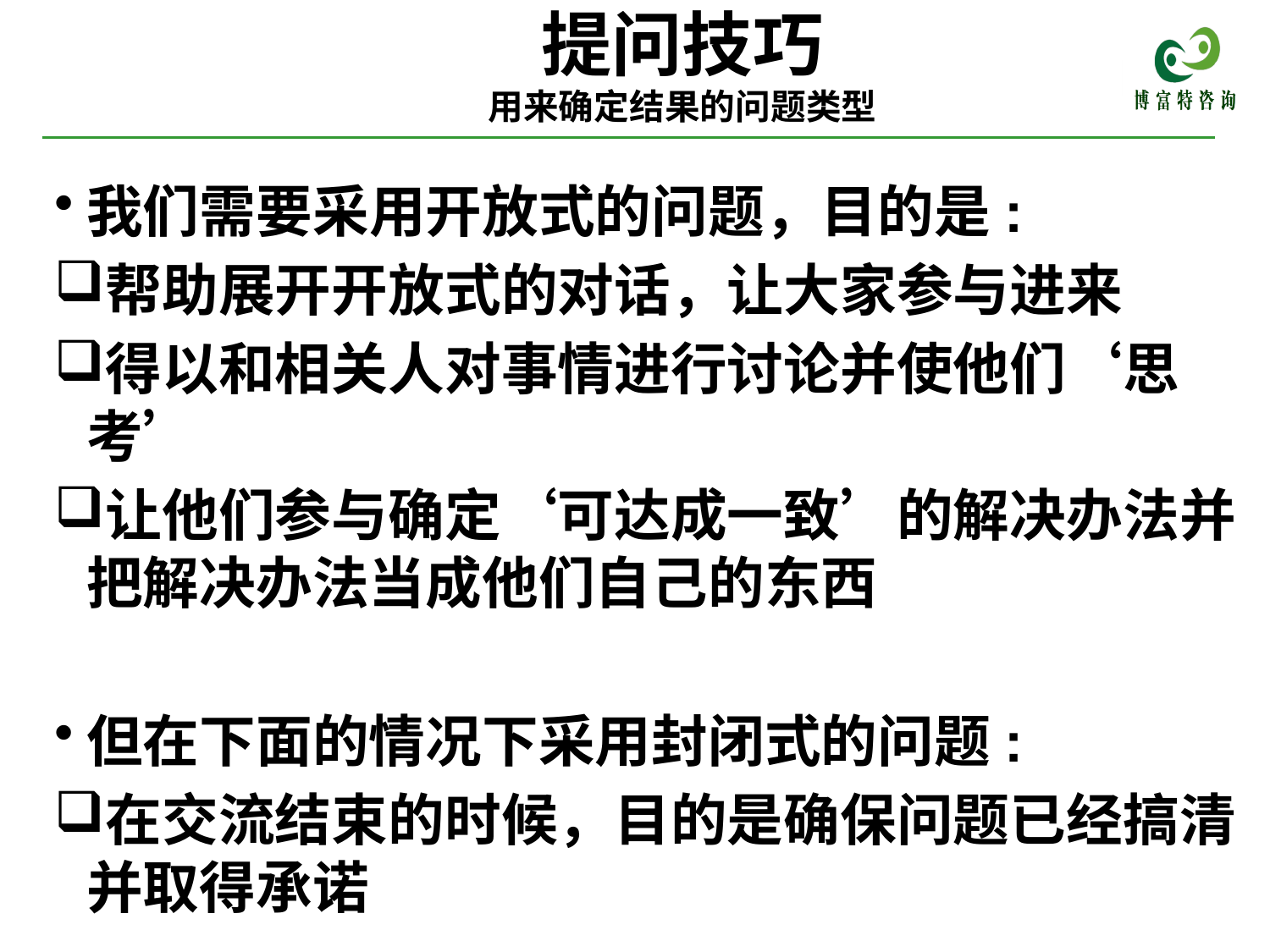

# 提问技巧 用来确定结果的问题类型
我们需要采用开放式的问题，目的是:
帮助展开开放式的对话，让大家参与进来
得以和相关人对事情进行讨论并使他们‘思考’
让他们参与确定‘可达成一致’的解决办法并把解决办法当成他们自己的东西

但在下面的情况下采用封闭式的问题:
在交流结束的时候，目的是确保问题已经搞清并取得承诺